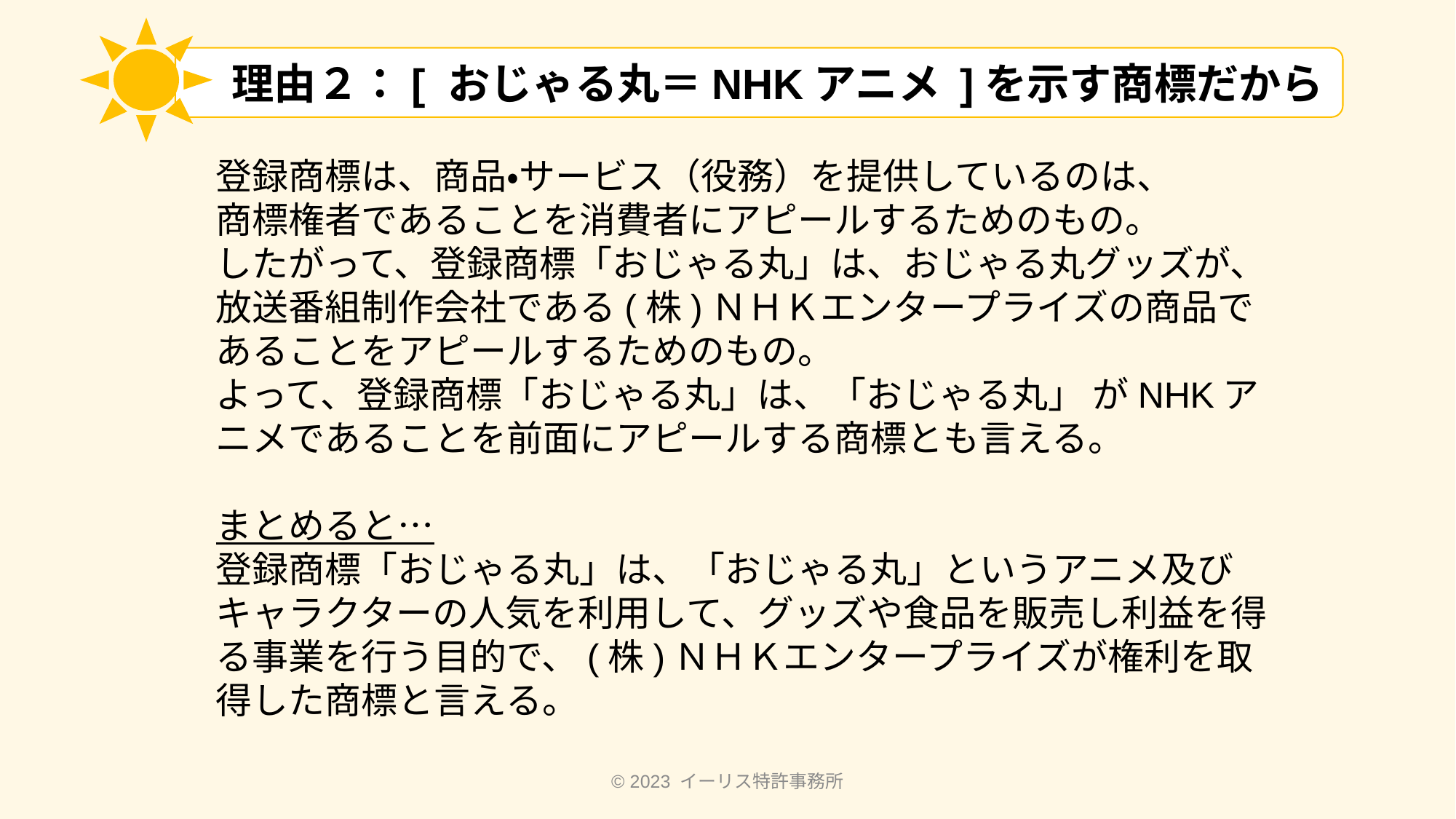

理由２：[ おじゃる丸＝NHKアニメ ]を示す商標だから
登録商標は、商品・サービス（役務）を提供しているのは、
商標権者であることを消費者にアピールするためのもの。
したがって、登録商標「おじゃる丸」は、おじゃる丸グッズが、放送番組制作会社である(株)ＮＨＫエンタープライズの商品であることをアピールするためのもの。
よって、登録商標「おじゃる丸」は、「おじゃる丸」 がNHKアニメであることを前面にアピールする商標とも言える。

まとめると…
登録商標「おじゃる丸」は、「おじゃる丸」というアニメ及びキャラクターの人気を利用して、グッズや食品を販売し利益を得る事業を行う目的で、(株)ＮＨＫエンタープライズが権利を取得した商標と言える。

© 2023 イーリス特許事務所